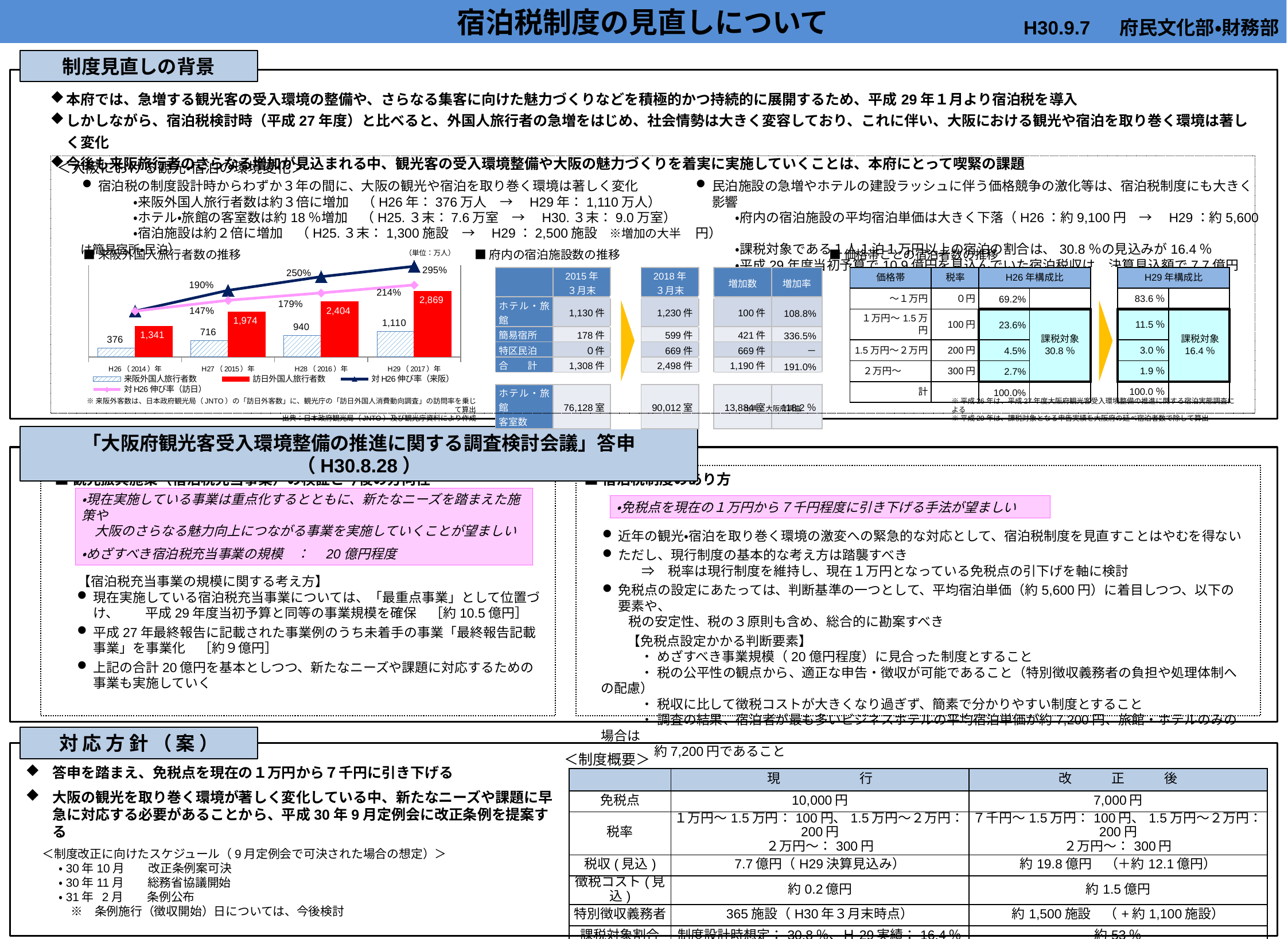

宿泊税制度の見直しについて
H30.9.7 　府民文化部・財務部
制度見直しの背景

本府では、急増する観光客の受入環境の整備や、さらなる集客に向けた魅力づくりなどを積極的かつ持続的に展開するため、平成29年１月より宿泊税を導入
しかしながら、宿泊税検討時（平成27年度）と比べると、外国人旅行者の急増をはじめ、社会情勢は大きく変容しており、これに伴い、大阪における観光や宿泊を取り巻く環境は著しく変化
今後も来阪旅行者のさらなる増加が見込まれる中、観光客の受入環境整備や大阪の魅力づくりを着実に実施していくことは、本府にとって喫緊の課題
＜大阪における観光・宿泊の環境変化＞

宿泊税の制度設計時からわずか３年の間に、大阪の観光や宿泊を取り巻く環境は著しく変化
　　　　・来阪外国人旅行者数は約３倍に増加　（H26年：376万人　→　H29年：1,110万人）
　　　　・ホテル・旅館の客室数は約18％増加　（H25.３末：7.6万室　→　H30.３末：9.0万室）
　　　　・宿泊施設は約２倍に増加　（H25.３末：1,300施設　→　H29：2,500施設　※増加の大半は簡易宿所・民泊）
民泊施設の急増やホテルの建設ラッシュに伴う価格競争の激化等は、宿泊税制度にも大きく影響
　　　・府内の宿泊施設の平均宿泊単価は大きく下落（H26：約9,100円　→　H29：約5,600円）
　　　・課税対象である１人１泊１万円以上の宿泊の割合は、30.8％の見込みが16.4％
　　　・平成29年度当初予算で10.9億円を見込んでいた宿泊税収は、決算見込額で7.7億円
■来阪外国人旅行者数の推移
■府内の宿泊施設数の推移
■価格帯ごとの宿泊者数の推移
（単位：万人）

### Chart

| Category | 来阪外国人旅行者数 | 訪日外国人旅行者数 | 対H26伸び率（来阪） | 対H26伸び率（訪日） |
|---|---|---|---|---|
| H26（2014）年 | 376.0 | 1341.0 | 1.0 | 1.0 |
| H27（2015）年 | 716.0 | 1974.0 | 1.9042553191489362 | 1.4720357941834452 |
| H28（2016）年 | 940.0 | 2404.0 | 2.5 | 1.7926920208799404 |
| H29（2017）年 | 1110.0 | 2869.0 | 2.952127659574468 | 2.13944817300522 |
|  | 2015年 ３月末 |  | 2018年 ３月末 |  | 増加数 | 増加率 |
| --- | --- | --- | --- | --- | --- | --- |
| ホテル・旅館 | 1,130件 |  | 1,230件 |  | 100件 | 108.8% |
| 簡易宿所 | 178件 |  | 599件 |  | 421件 | 336.5% |
| 特区民泊 | ０件 |  | 669件 |  | 669件 | － |
| 合　　計 | 1,308件 |  | 2,498件 |  | 1,190件 | 191.0% |
|  |  |  |  |  |  |  |
| ホテル・旅館 客室数 | 76,128室 |  | 90,012室 |  | 13,884室 | 118.2％ |
| 価格帯 | 税率 | H26年構成比 |  |  | H29年構成比 |  |
| --- | --- | --- | --- | --- | --- | --- |
| ～１万円 | ０円 | 69.2% |  |  | 83.6％ |  |
| １万円～1.5万円 | 100円 | 23.6% | 課税対象 30.8％ |  | 11.5％ | 課税対象 16.4％ |
| 1.5万円～２万円 | 200円 | 4.5% |  |  | 3.0％ |  |
| ２万円～ | 300円 | 2.7% |  |  | 1.9％ |  |
| 計 |  | 100.0% |  |  | 100.0％ |  |

※来阪外客数は、日本政府観光局（JNTO）の「訪日外客数」に、観光庁の「訪日外国人消費動向調査」の訪問率を乗じて算出
出典：日本政府観光局（JNTO）及び観光庁資料により作成
※平成26年は、平成27年度大阪府観光客受入環境整備の推進に関する宿泊実態調査による
※平成29年は、課税対象となる申告実績を大阪府の延べ宿泊者数で除して算出
出典：大阪府調査
「大阪府観光客受入環境整備の推進に関する調査検討会議」答申（H30.8.28）

 ■観光振興施策（宿泊税充当事業）の検証と今後の方向性

　　【宿泊税充当事業の規模に関する考え方】
現在実施している宿泊税充当事業については、「最重点事業」として位置づけ、　　平成29年度当初予算と同等の事業規模を確保　［約10.5億円］
平成27年最終報告に記載された事業例のうち未着手の事業「最終報告記載事業」を事業化　［約９億円］
上記の合計20億円を基本としつつ、新たなニーズや課題に対応するための事業も実施していく
■宿泊税制度のあり方

近年の観光・宿泊を取り巻く環境の激変への緊急的な対応として、宿泊税制度を見直すことはやむを得ない
ただし、現行制度の基本的な考え方は踏襲すべき
　　　⇒　税率は現行制度を維持し、現在１万円となっている免税点の引下げを軸に検討
免税点の設定にあたっては、判断基準の一つとして、平均宿泊単価（約5,600円）に着目しつつ、以下の要素や、
　　税の安定性、税の３原則も含め、総合的に勘案すべき
　　【免税点設定かかる判断要素】
　　　・ めざすべき事業規模（20億円程度）に見合った制度とすること
　　　・ 税の公平性の観点から、適正な申告・徴収が可能であること（特別徴収義務者の負担や処理体制への配慮）
　　　・ 税収に比して徴税コストが大きくなり過ぎず、簡素で分かりやすい制度とすること
　　　・ 調査の結果、宿泊者が最も多いビジネスホテルの平均宿泊単価が約7,200円、旅館・ホテルのみの場合は
　　　　約7,200円であること
・現在実施している事業は重点化するとともに、新たなニーズを踏まえた施策や
　大阪のさらなる魅力向上につながる事業を実施していくことが望ましい
・めざすべき宿泊税充当事業の規模　：　20億円程度
・免税点を現在の１万円から７千円程度に引き下げる手法が望ましい
対 応 方 針 （ 案 ）

＜制度概要＞
答申を踏まえ、免税点を現在の１万円から７千円に引き下げる
大阪の観光を取り巻く環境が著しく変化している中、新たなニーズや課題に早急に対応する必要があることから、平成30年9月定例会に改正条例を提案する
|  | 現　　　　　　行 | 改　　　正　　　後 |
| --- | --- | --- |
| 免税点 | 10,000円 | 7,000円 |
| 税率 | １万円～1.5万円：100円、1.5万円～２万円：200円 ２万円～：300円 | ７千円～1.5万円：100円、1.5万円～２万円：200円 ２万円～：300円 |
| 税収(見込) | 7.7億円（H29決算見込み） | 約19.8億円　（＋約12.1億円） |
| 徴税コスト(見込) | 約0.2億円 | 約1.5億円 |
| 特別徴収義務者 | 365施設（H30年３月末時点） | 約1,500施設　（+約1,100施設） |
| 課税対象割合 | 制度設計時想定：30.8％、Ｈ29実績：16.4％ | 約53％ |
＜制度改正に向けたスケジュール（9月定例会で可決された場合の想定）＞
・30年10月　　改正条例案可決
・30年11月　　総務省協議開始
・31年  2月　　条例公布
　※　条例施行（徴収開始）日については、今後検討